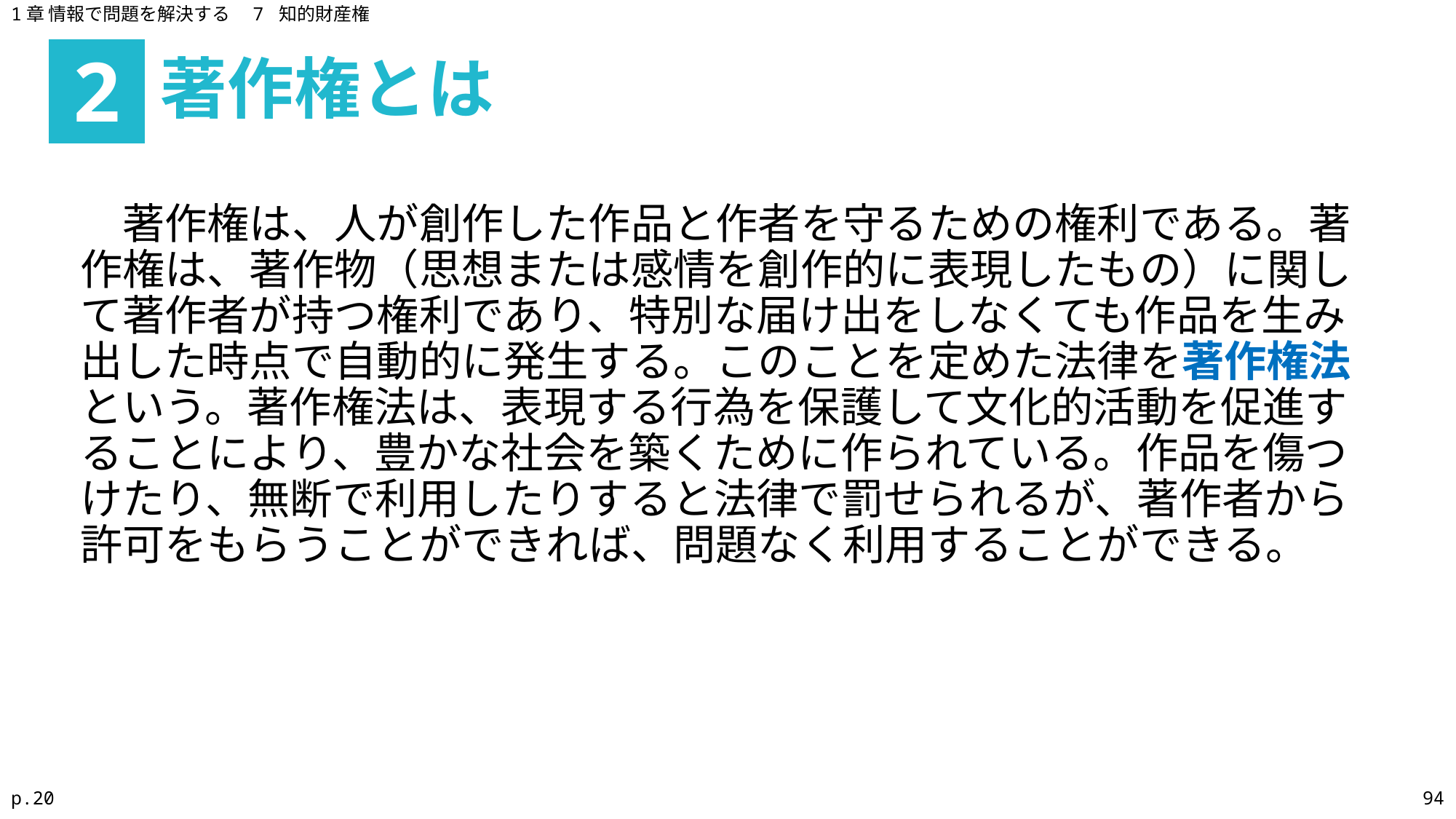

1章 情報で問題を解決する　7 知的財産権
著作権とは
2
　著作権は、人が創作した作品と作者を守るための権利である。著作権は、著作物（思想または感情を創作的に表現したもの）に関して著作者が持つ権利であり、特別な届け出をしなくても作品を生み出した時点で自動的に発生する。このことを定めた法律を著作権法という。著作権法は、表現する行為を保護して文化的活動を促進することにより、豊かな社会を築くために作られている。作品を傷つけたり、無断で利用したりすると法律で罰せられるが、著作者から許可をもらうことができれば、問題なく利用することができる。
p.20
94